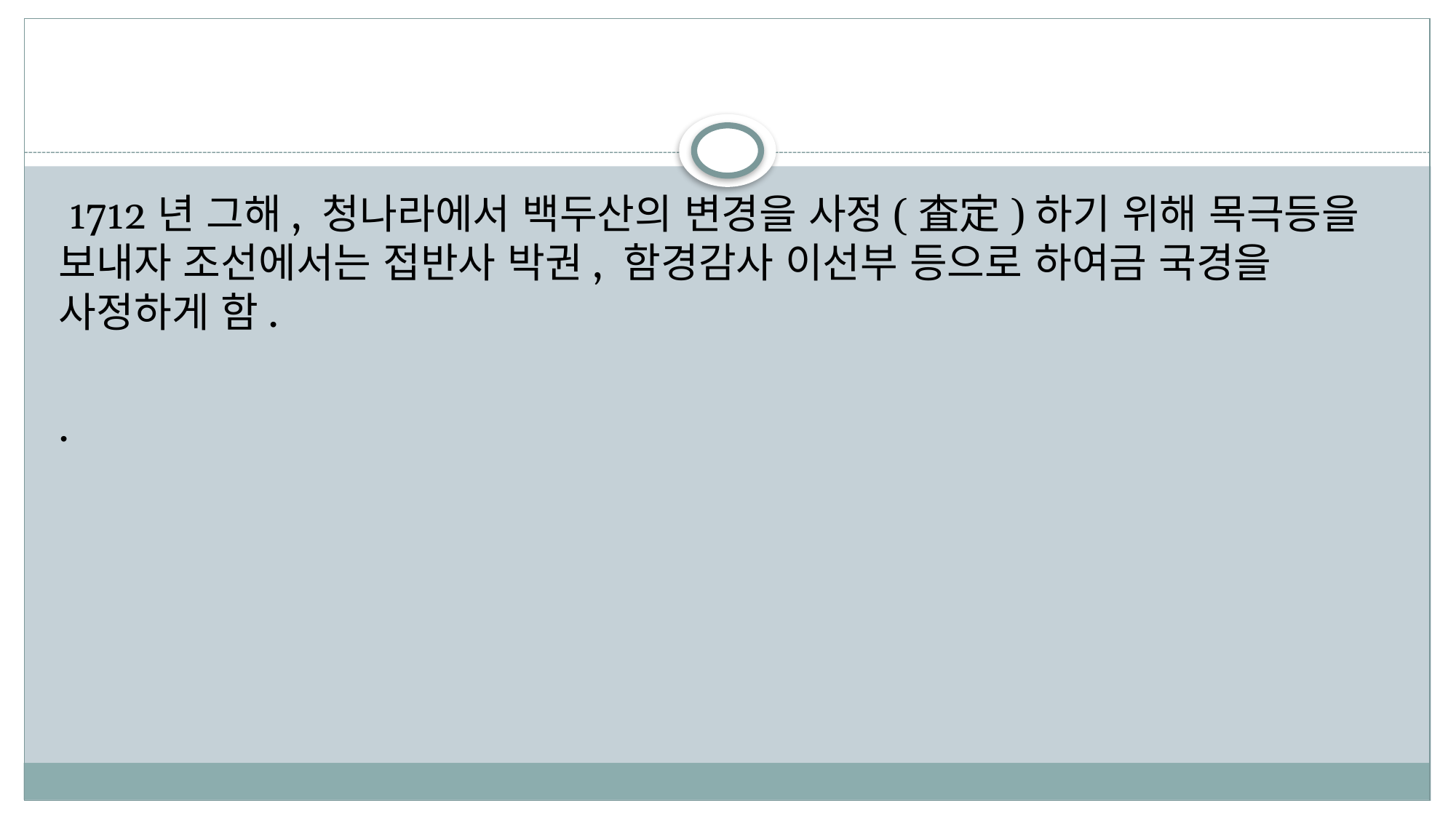

#
 1712년 그해, 청나라에서 백두산의 변경을 사정(査定)하기 위해 목극등을 보내자 조선에서는 접반사 박권, 함경감사 이선부 등으로 하여금 국경을 사정하게 함.

.